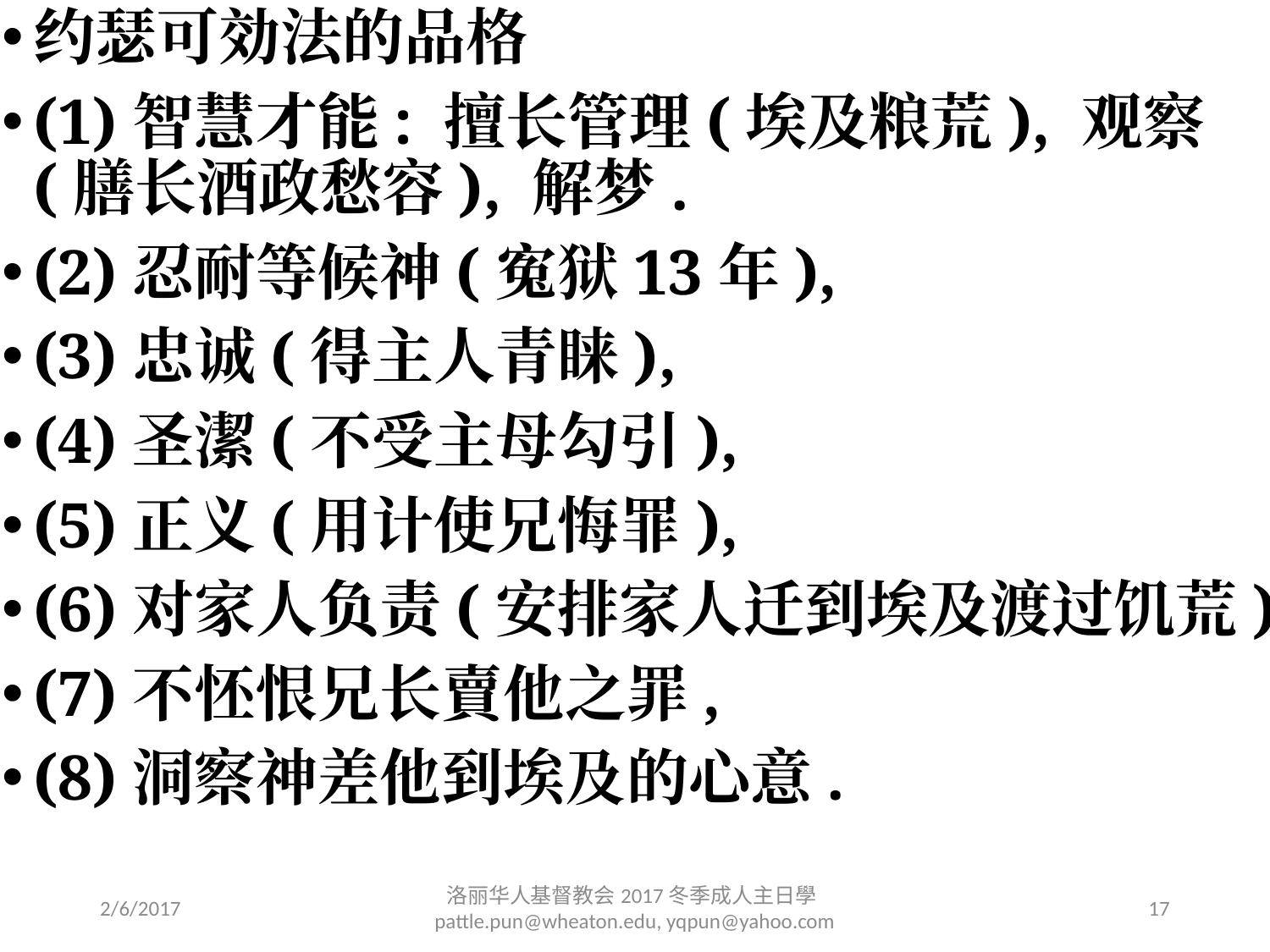

约瑟可効法的品格
(1)智慧才能: 擅长管理(埃及粮荒), 观察(膳长酒政愁容), 解梦.
(2)忍耐等候神(寃狱13年),
(3)忠诚(得主人青睐),
(4)圣潔(不受主母勾引),
(5)正义(用计使兄悔罪),
(6)对家人负责(安排家人迁到埃及渡过饥荒),
(7)不怌恨兄长賣他之罪,
(8)洞察神差他到埃及的心意.
2/6/2017
洛丽华⼈基督教会2017冬季成⼈主⽇學  pattle.pun@wheaton.edu, yqpun@yahoo.com
17